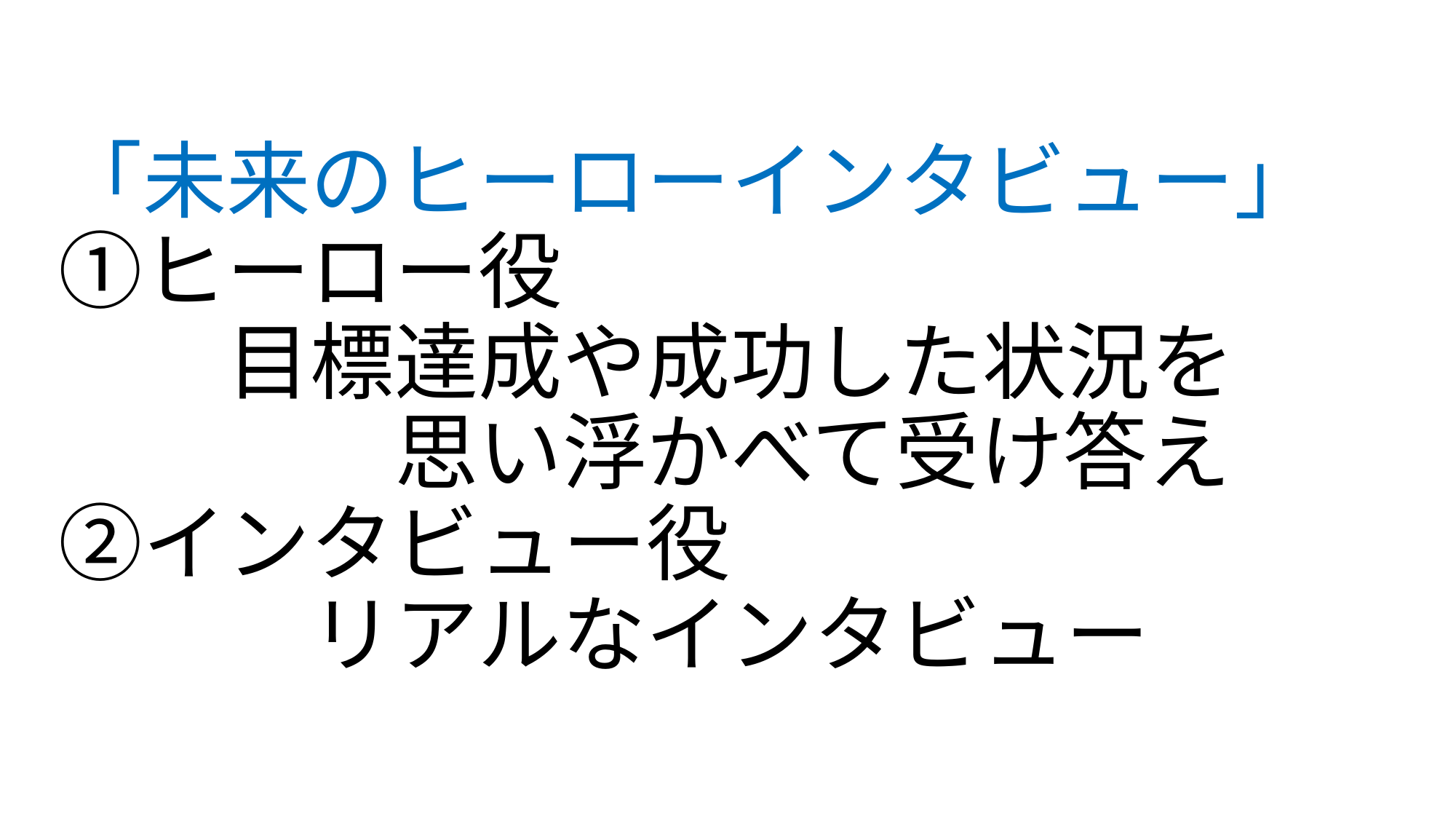

# 「未来のヒーローインタビュー」 ①ヒーロー役 　　目標達成や成功した状況を 　　　　思い浮かべて受け答え ②インタビュー役 　　　リアルなインタビュー